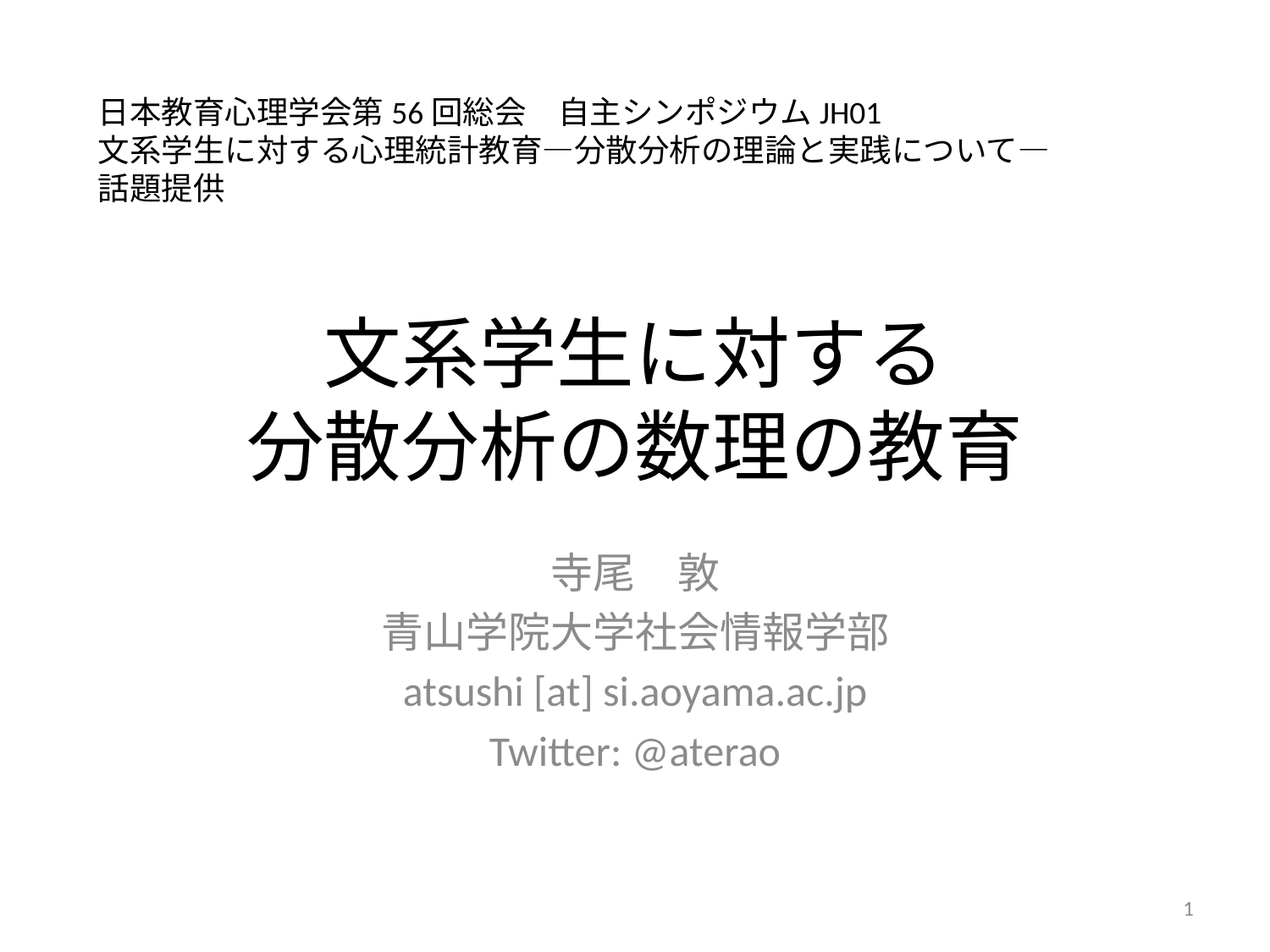

日本教育心理学会第56回総会　自主シンポジウムJH01
文系学生に対する心理統計教育―分散分析の理論と実践について―
話題提供
# 文系学生に対する 分散分析の数理の教育
寺尾　敦
青山学院大学社会情報学部
atsushi [at] si.aoyama.ac.jp
Twitter: @aterao
1